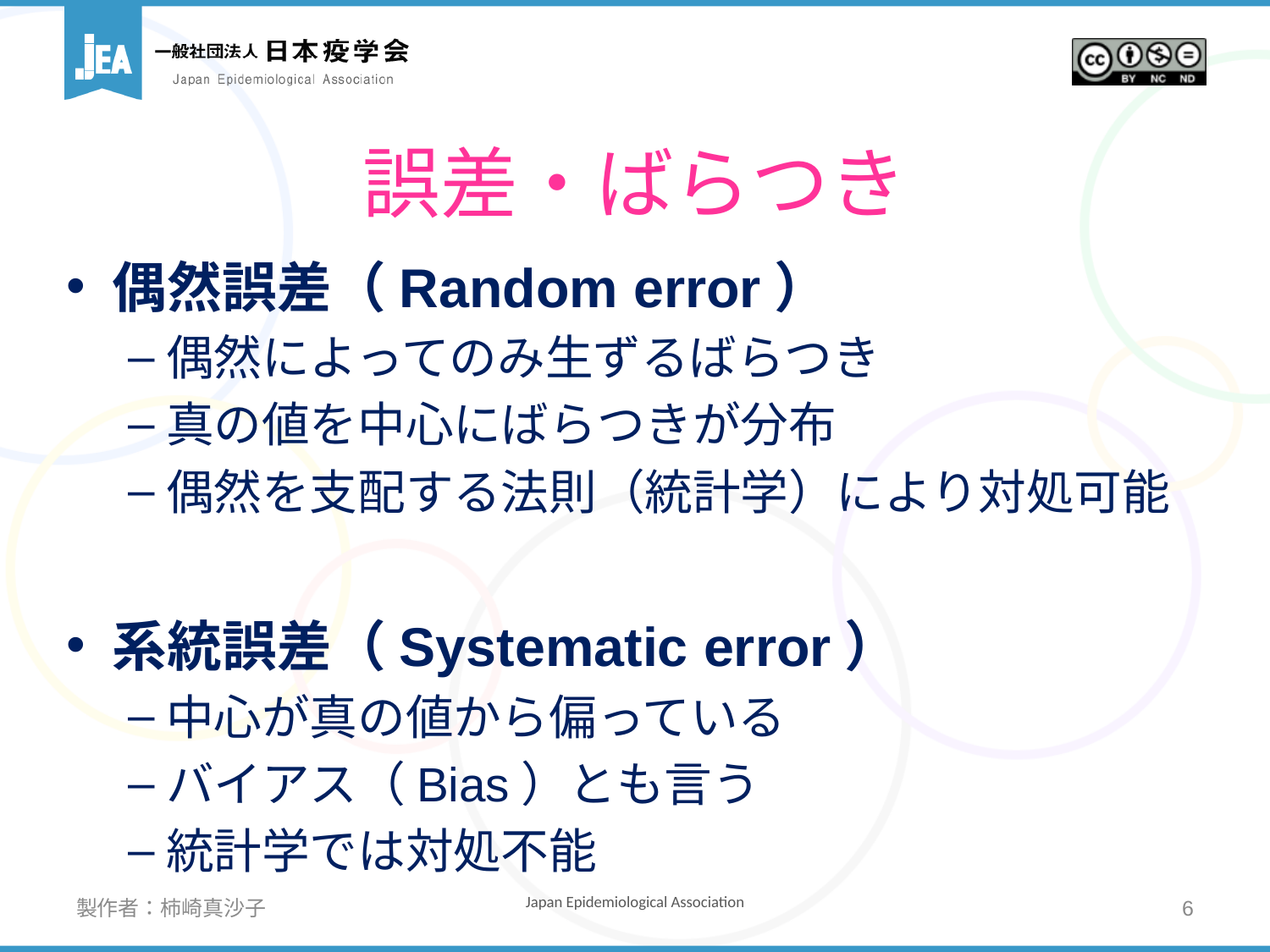

# 誤差・ばらつき
偶然誤差（Random error）
偶然によってのみ生ずるばらつき
真の値を中心にばらつきが分布
偶然を支配する法則（統計学）により対処可能

系統誤差（Systematic error）
中心が真の値から偏っている
バイアス（Bias）とも言う
統計学では対処不能
製作者：柿崎真沙子
6